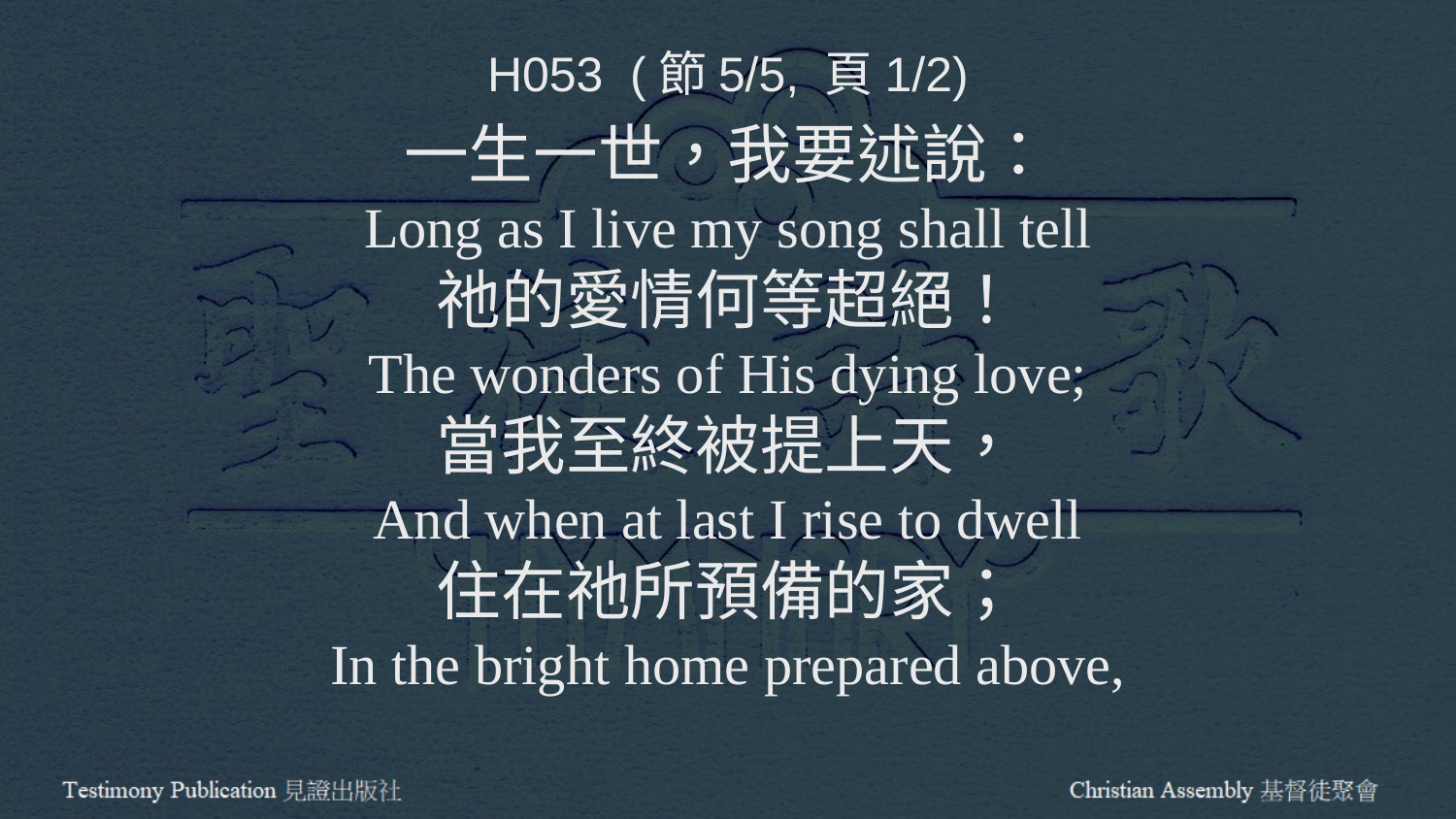

H053  (節5/5, 頁1/2)
一生一世，我要述說：
Long as I live my song shall tell
祂的愛情何等超絕！
The wonders of His dying love;
當我至終被提上天，
And when at last I rise to dwell
住在祂所預備的家；
In the bright home prepared above,